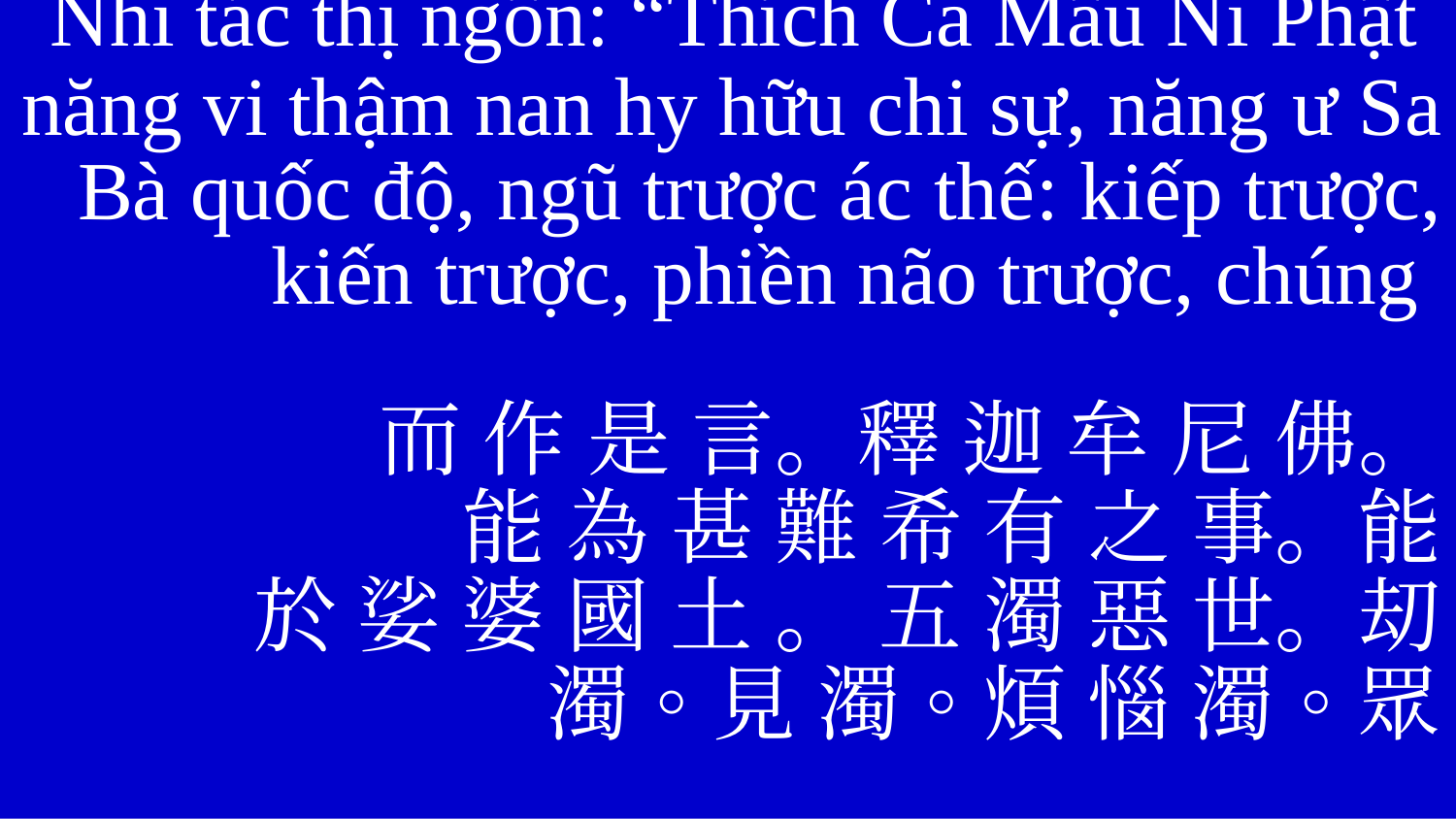

Nhi tác thị ngôn: “Thích Ca Mâu Ni Phật
năng vi thậm nan hy hữu chi sự, năng ư Sa Bà quốc độ, ngũ trược ác thế: kiếp trược, kiến trược, phiền não trược, chúng

而 作 是 言。釋 迦 牟 尼 佛。
能 為 甚 難 希 有 之 事。能
於 娑 婆 國 土 。 五 濁 惡 世。刧
濁。見 濁。煩 惱 濁。眾